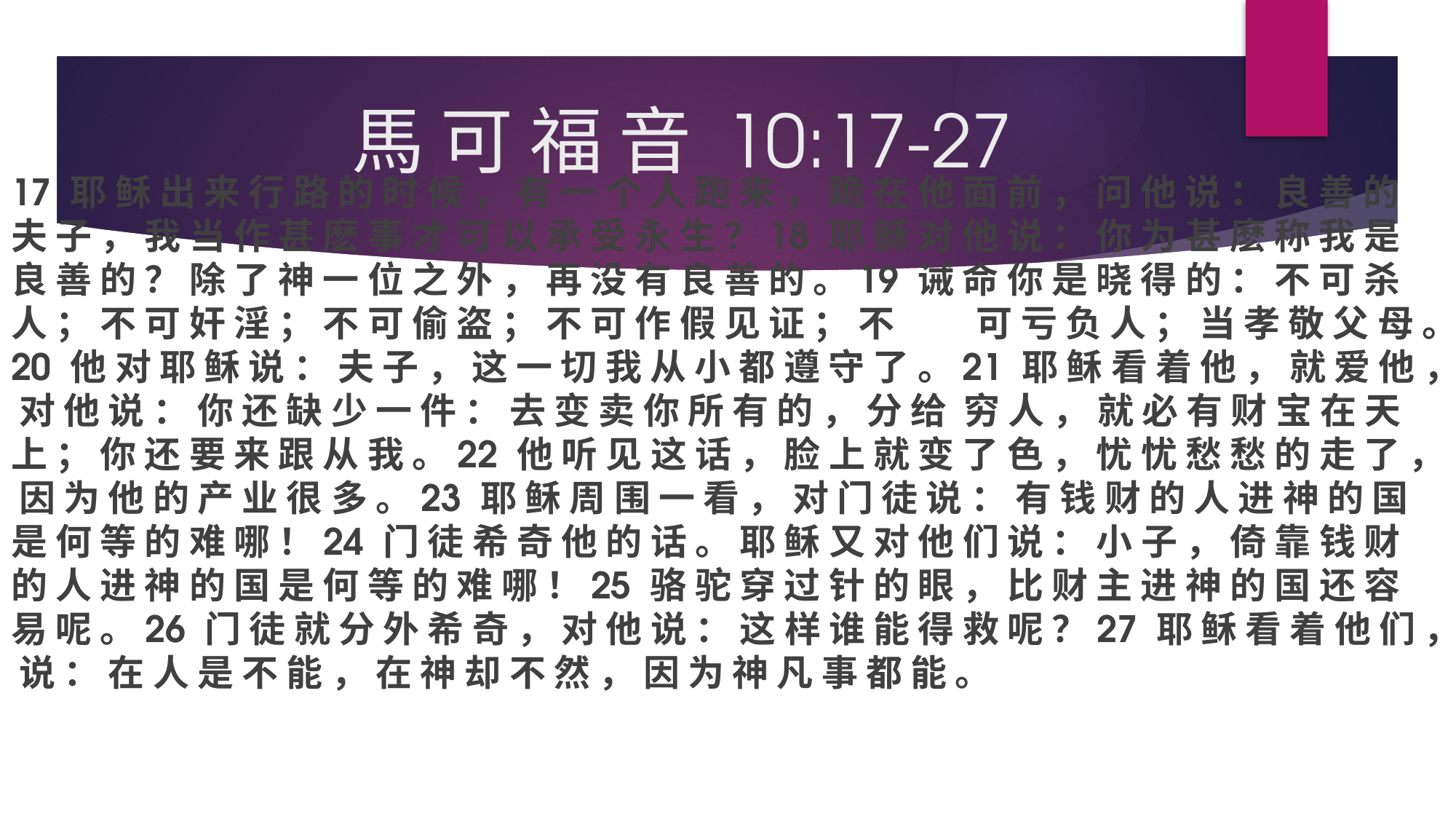

# 馬 可 福 音 10:17-27
17 耶 稣 出 来 行 路 的 时 候 ， 有 一 个 人 跑 来 ， 跪 在 他 面 前 ， 问 他 说 ： 良 善 的 夫 子 ， 我 当 作 甚 麽 事 才 可 以 承 受 永 生 ？18 耶 稣 对 他 说 ： 你 为 甚 麽 称 我 是 良 善 的 ？ 除 了 神 一 位 之 外 ， 再 没 有 良 善 的 。19 诫 命 你 是 晓 得 的 ： 不 可 杀 人 ； 不 可 奸 淫 ； 不 可 偷 盗 ； 不 可 作 假 见 证 ； 不          可 亏 负 人 ； 当 孝 敬 父 母 。20 他 对 耶 稣 说 ： 夫 子 ， 这 一 切 我 从 小 都 遵 守 了 。21 耶 稣 看 着 他 ， 就 爱 他 ， 对 他 说 ： 你 还 缺 少 一 件 ： 去 变 卖 你 所 有 的 ， 分 给  穷 人 ， 就 必 有 财 宝 在 天 上 ； 你 还 要 来 跟 从 我 。22 他 听 见 这 话 ， 脸 上 就 变 了 色 ， 忧 忧 愁 愁 的 走 了 ， 因 为 他 的 产 业 很 多 。23 耶 稣 周 围 一 看 ， 对 门 徒 说 ： 有 钱 财 的 人 进 神 的 国 是 何 等 的 难 哪 ！24 门 徒 希 奇 他 的 话 。 耶 稣 又 对 他 们 说 ： 小 子 ， 倚 靠 钱 财 的 人 进 神 的 国 是 何 等 的 难 哪 ！25 骆 驼 穿 过 针 的 眼 ， 比 财 主 进 神 的 国 还 容 易 呢 。26 门 徒 就 分 外 希 奇 ， 对 他 说 ： 这 样 谁 能 得 救 呢 ？27 耶 稣 看 着 他 们 ， 说 ： 在 人 是 不 能 ， 在 神 却 不 然 ， 因 为 神 凡 事 都 能 。